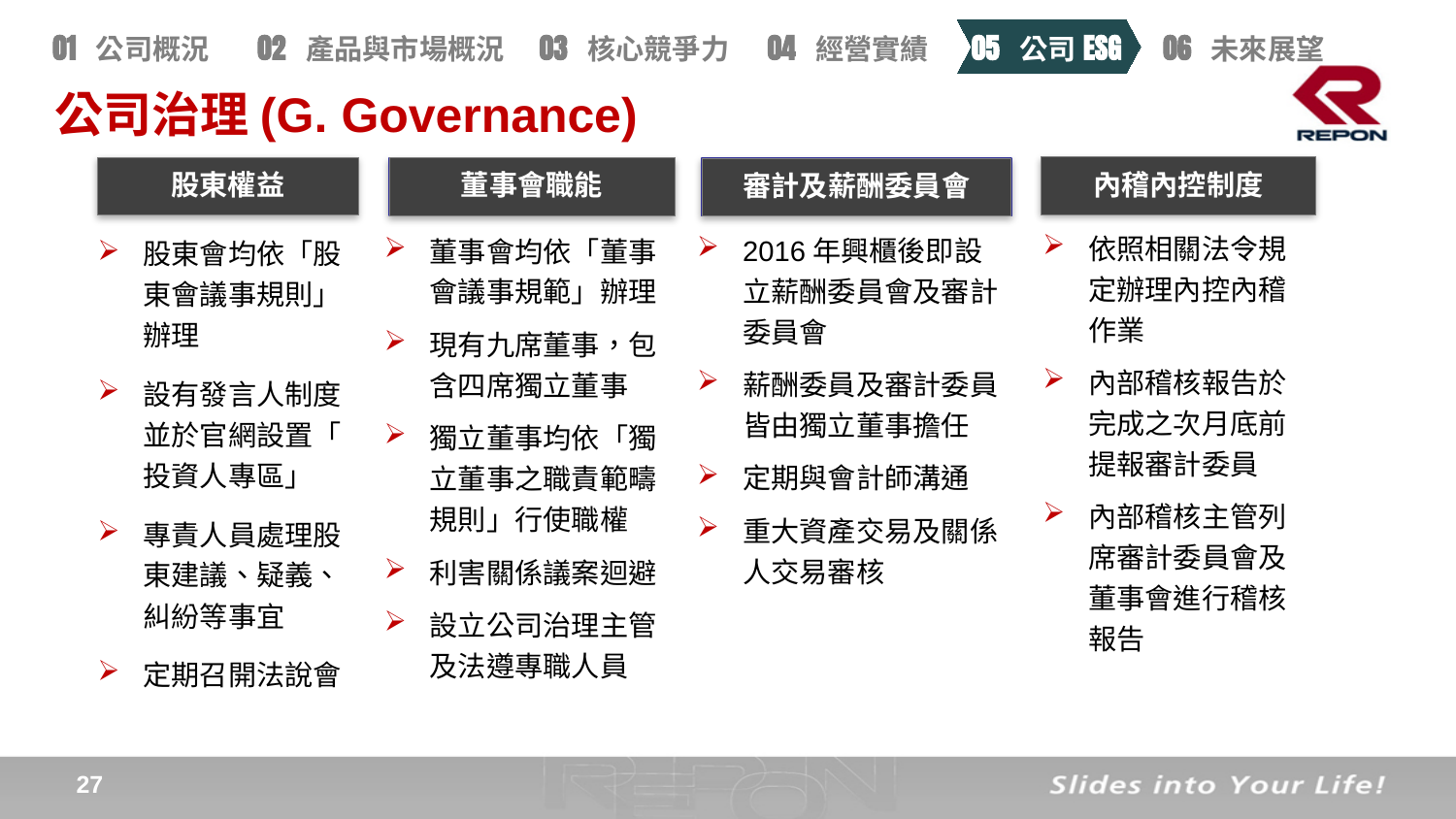

公司治理(G. Governance)
內稽內控制度

股東權益

董事會職能

審計及薪酬委員會
依照相關法令規定辦理內控內稽作業
內部稽核報告於完成之次月底前提報審計委員
內部稽核主管列席審計委員會及董事會進行稽核報告
董事會均依「董事會議事規範」辦理
現有九席董事，包含四席獨立董事
獨立董事均依「獨立董事之職責範疇規則」行使職權
利害關係議案迴避
設立公司治理主管及法遵專職人員
股東會均依「股東會議事規則」辦理
設有發言人制度並於官網設置「 投資人專區」
專責人員處理股東建議、疑義、糾紛等事宜
定期召開法說會

2016年興櫃後即設立薪酬委員會及審計委員會
薪酬委員及審計委員皆由獨立董事擔任
定期與會計師溝通
重大資產交易及關係人交易審核
27